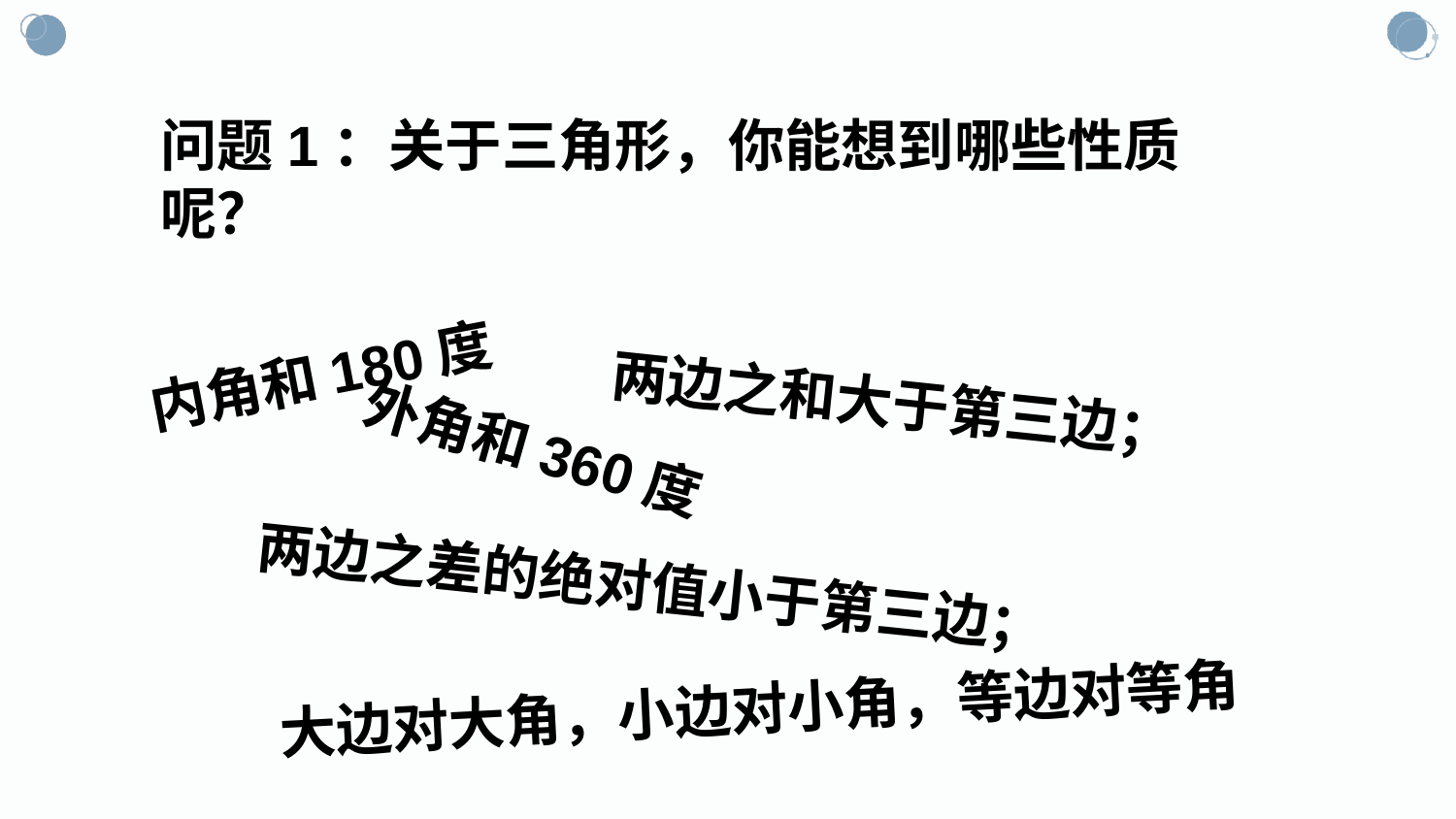

问题1：关于三角形，你能想到哪些性质呢？
内角和180度
两边之和大于第三边；
外角和360度
两边之差的绝对值小于第三边；
大边对大角，小边对小角，等边对等角